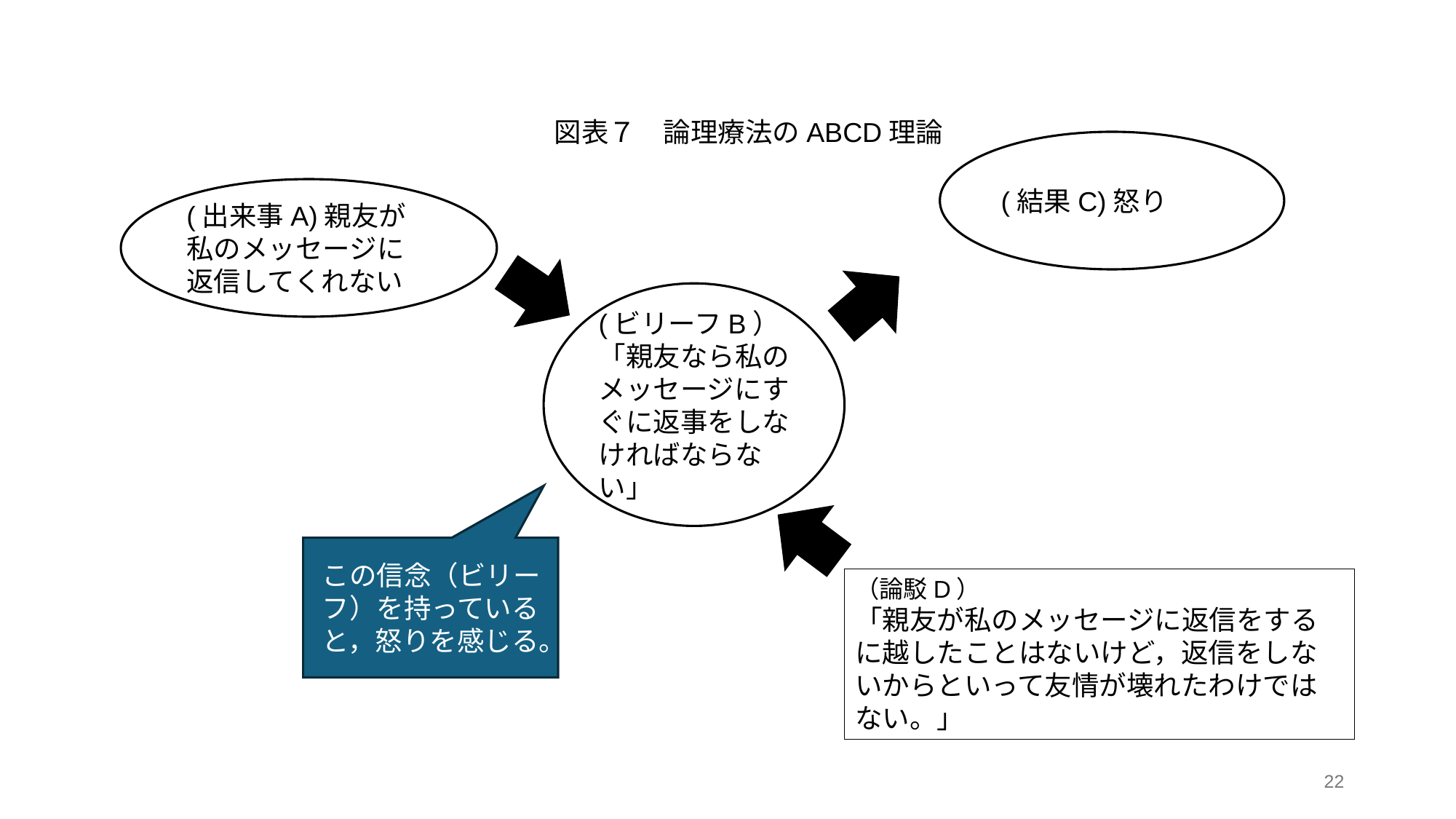

図表７　論理療法のABCD理論
(結果C)怒り
(出来事A)親友が私のメッセージに返信してくれない

(ビリーフB）
「親友なら私のメッセージにすぐに返事をしなければならない」

この信念（ビリーフ）を持っていると，怒りを感じる。
（論駁D）
「親友が私のメッセージに返信をするに越したことはないけど，返信をしないからといって友情が壊れたわけではない。」
22